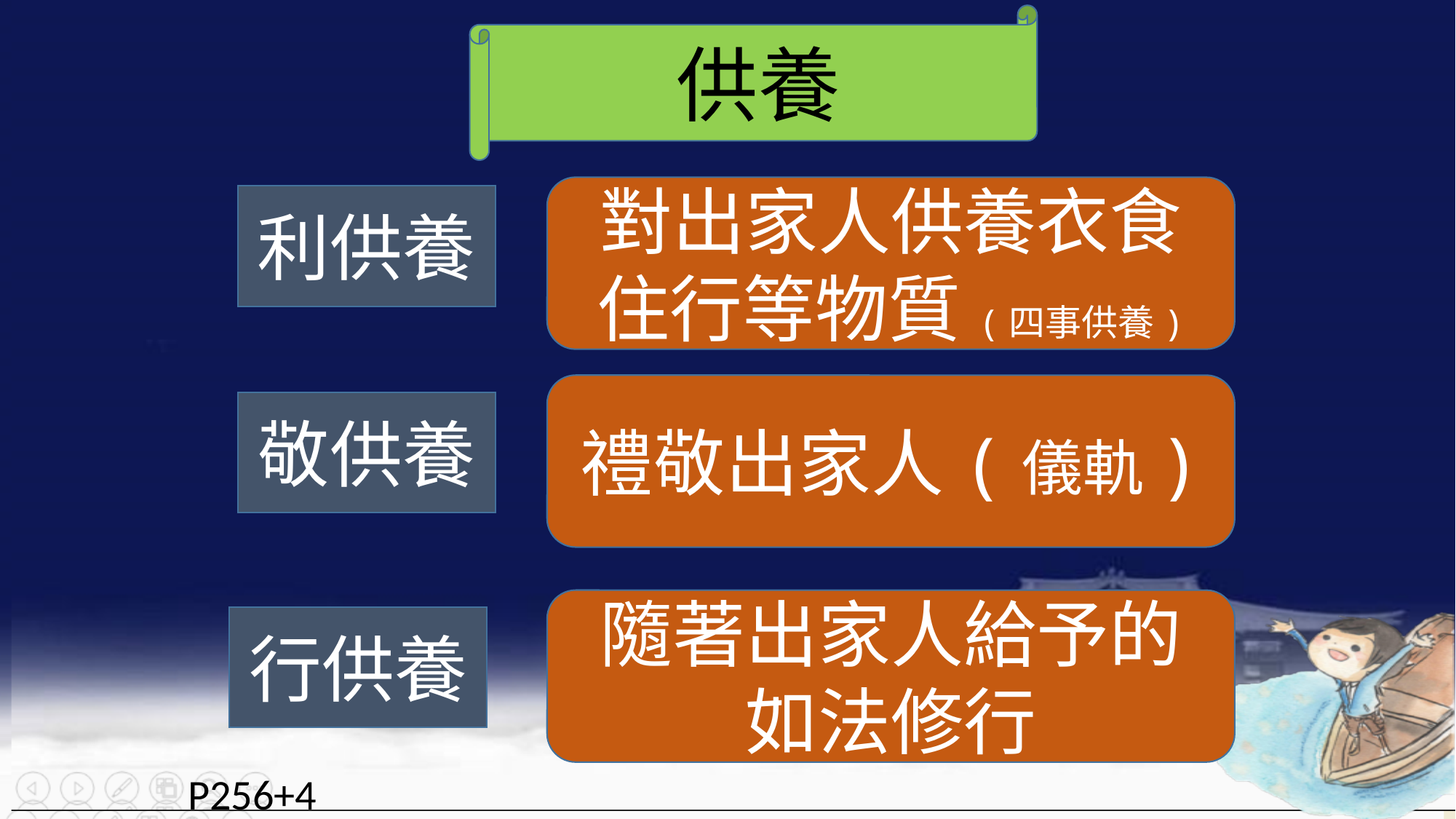

供養
對出家人供養衣食住行等物質(四事供養)
利供養
禮敬出家人(儀軌)
敬供養
隨著出家人給予的如法修行
行供養
P256+4